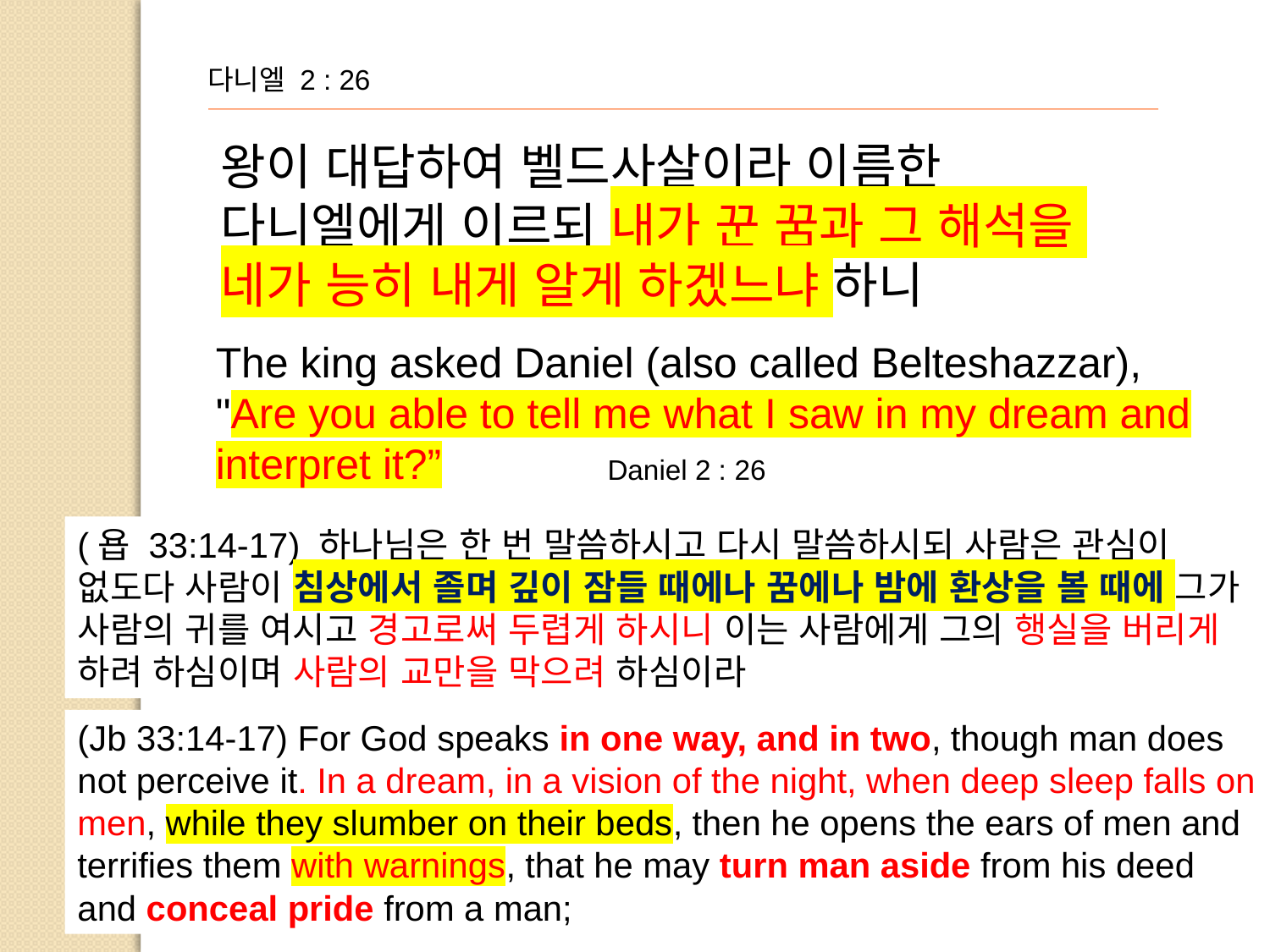

다니엘 2 : 26

왕이 대답하여 벨드사살이라 이름한 다니엘에게 이르되 내가 꾼 꿈과 그 해석을
네가 능히 내게 알게 하겠느냐 하니
The king asked Daniel (also called Belteshazzar), "Are you able to tell me what I saw in my dream and interpret it?”
Daniel 2 : 26
(욥 33:14-17) 하나님은 한 번 말씀하시고 다시 말씀하시되 사람은 관심이 없도다 사람이 침상에서 졸며 깊이 잠들 때에나 꿈에나 밤에 환상을 볼 때에 그가 사람의 귀를 여시고 경고로써 두렵게 하시니 이는 사람에게 그의 행실을 버리게 하려 하심이며 사람의 교만을 막으려 하심이라

(Jb 33:14-17) For God speaks in one way, and in two, though man does not perceive it. In a dream, in a vision of the night, when deep sleep falls on men, while they slumber on their beds, then he opens the ears of men and terrifies them with warnings, that he may turn man aside from his deed and conceal pride from a man;